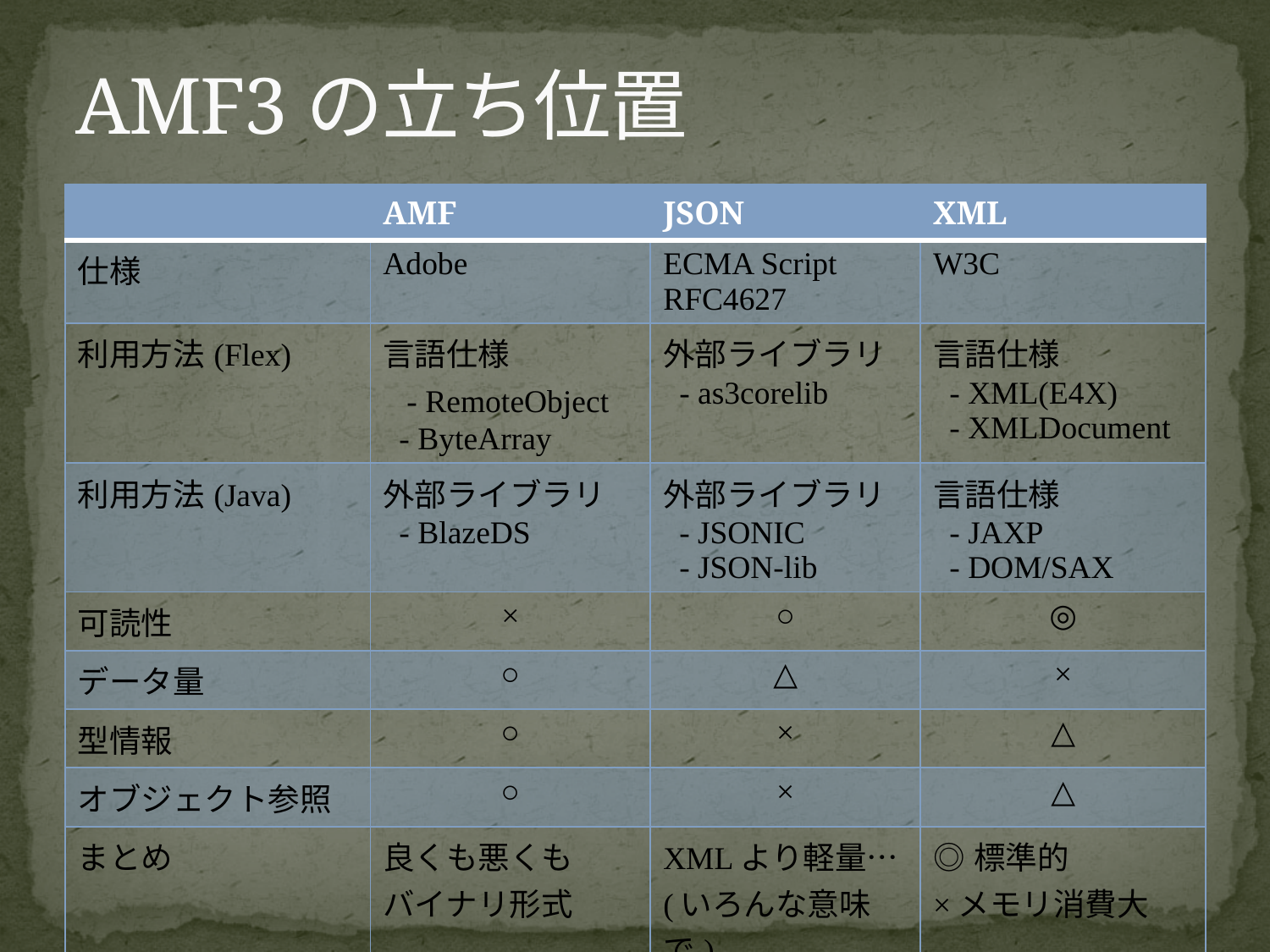

# AMF3の立ち位置
|  | AMF | JSON | XML |
| --- | --- | --- | --- |
| 仕様 | Adobe | ECMA Script RFC4627 | W3C |
| 利用方法(Flex) | 言語仕様 - RemoteObject - ByteArray | 外部ライブラリ - as3corelib | 言語仕様 - XML(E4X) - XMLDocument |
| 利用方法(Java) | 外部ライブラリ - BlazeDS | 外部ライブラリ - JSONIC - JSON-lib | 言語仕様 - JAXP - DOM/SAX |
| 可読性 | × | ○ | ◎ |
| データ量 | ○ | △ | × |
| 型情報 | ○ | × | △ |
| オブジェクト参照 | ○ | × | △ |
| まとめ | 良くも悪くも バイナリ形式 | XMLより軽量… (いろんな意味で) | ◎標準的 ×メモリ消費大 |